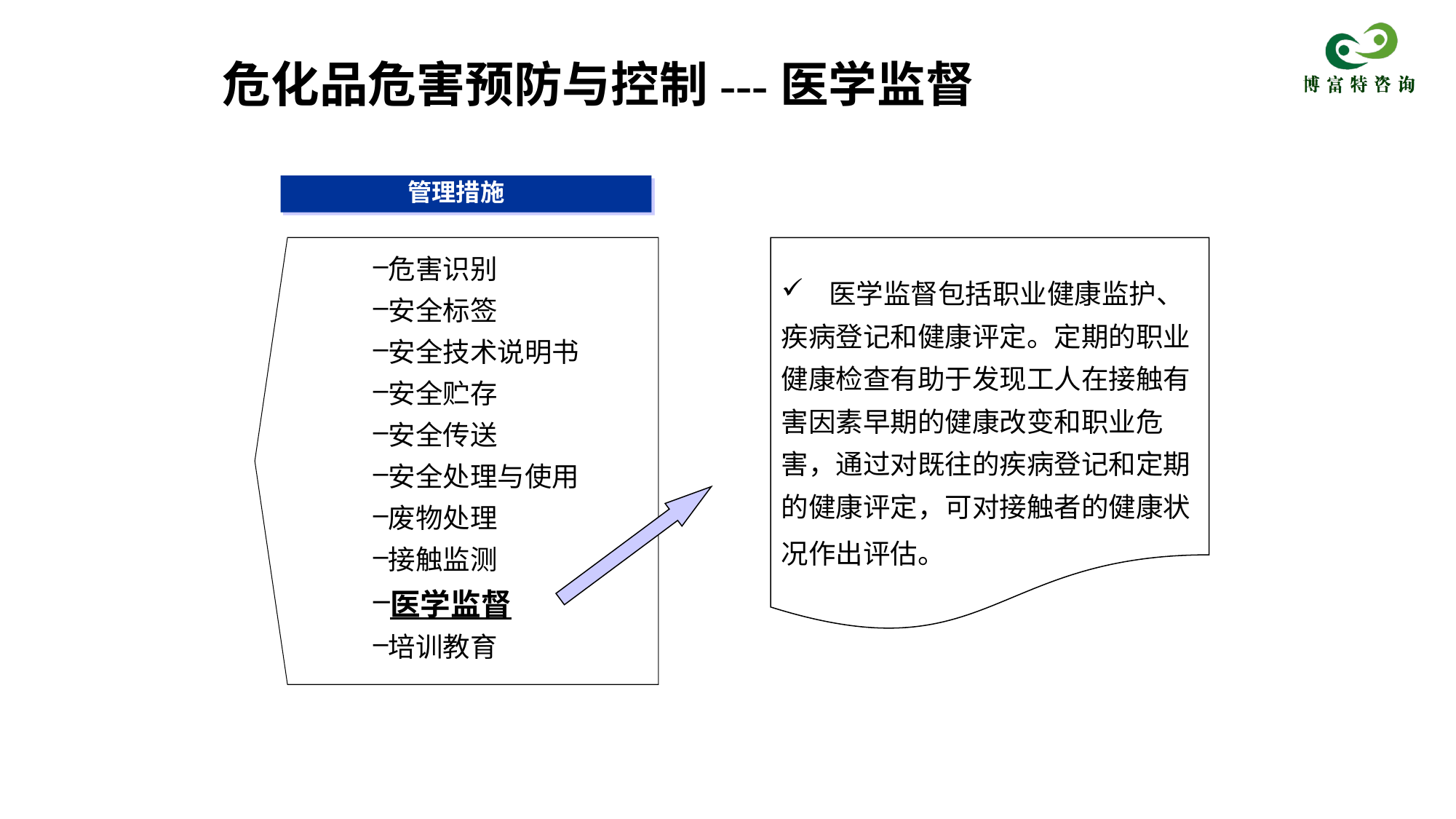

危化品危害预防与控制---医学监督

管理措施

危害识别
安全标签
安全技术说明书
安全贮存
安全传送
安全处理与使用
废物处理
接触监测
医学监督
培训教育
   医学监督包括职业健康监护、疾病登记和健康评定。定期的职业健康检查有助于发现工人在接触有害因素早期的健康改变和职业危害，通过对既往的疾病登记和定期的健康评定，可对接触者的健康状况作出评估。